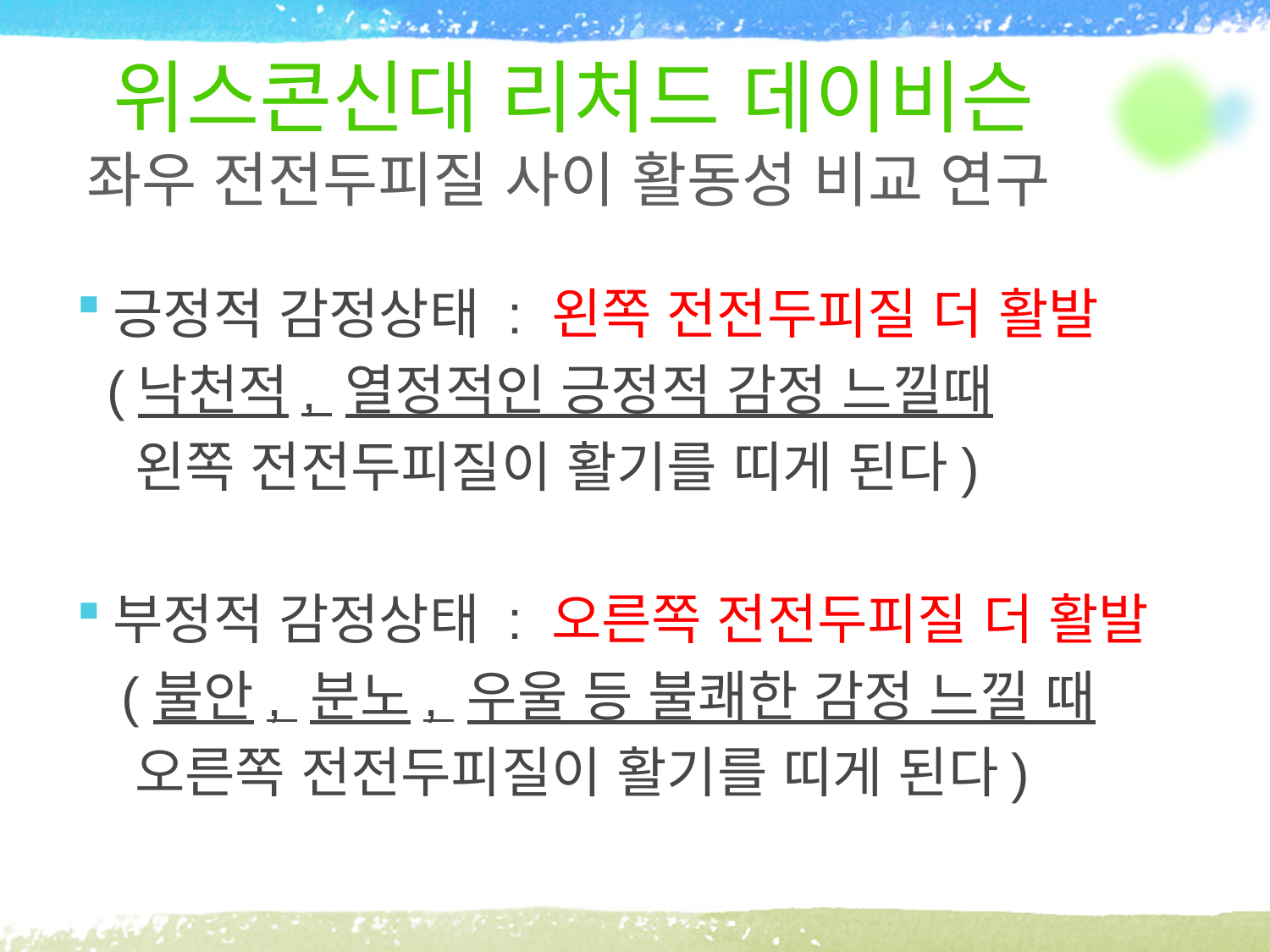

# 위스콘신대 리처드 데이비슨
   좌우 전전두피질 사이 활동성 비교 연구

긍정적 감정상태 : 왼쪽 전전두피질 더 활발
  (낙천적, 열정적인 긍정적 감정 느낄때
   왼쪽 전전두피질이 활기를 띠게 된다)

부정적 감정상태 : 오른쪽 전전두피질 더 활발
   (불안, 분노, 우울 등 불쾌한 감정 느낄 때
   오른쪽 전전두피질이 활기를 띠게 된다)